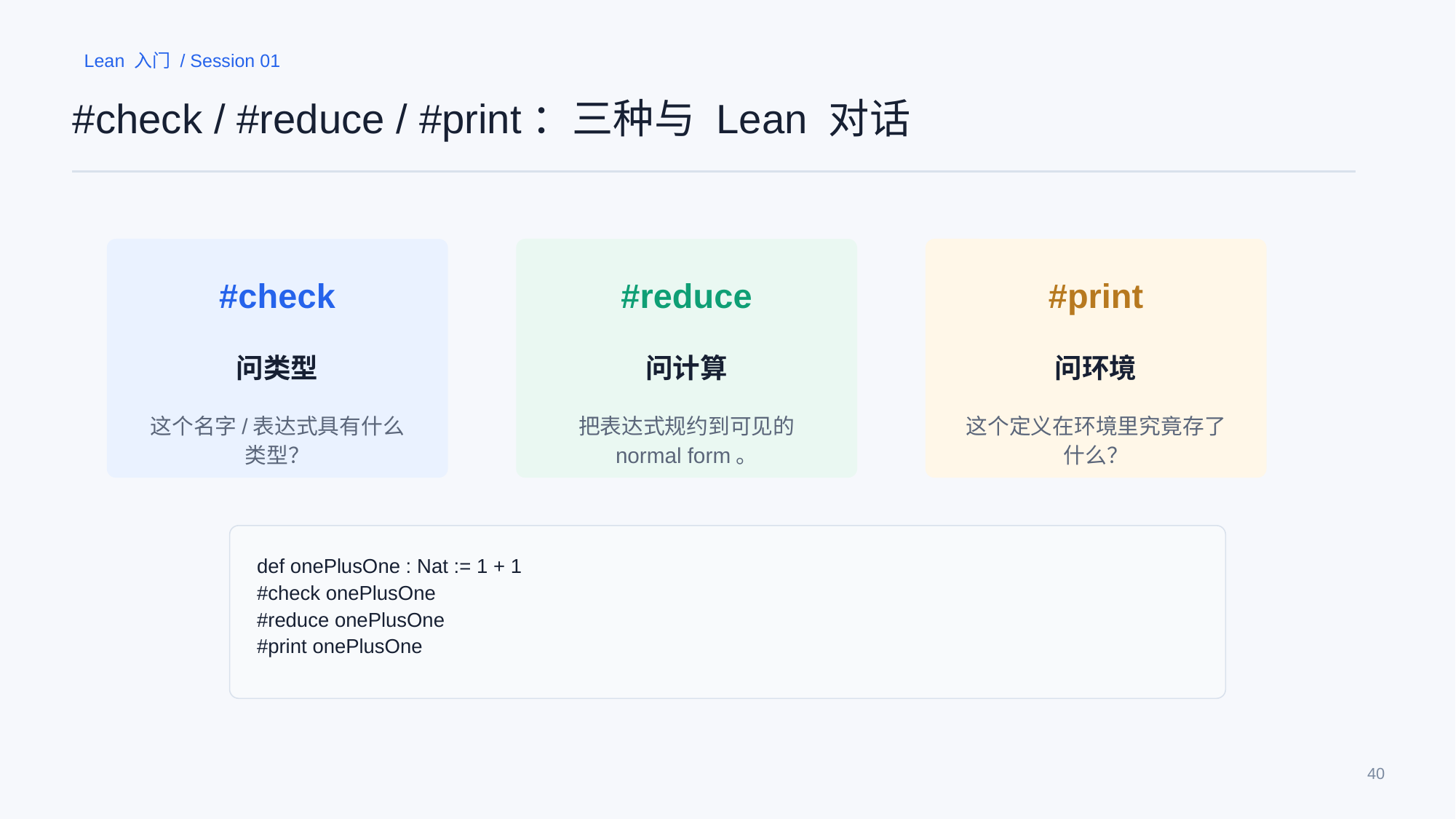

Lean 入门 / Session 01
#check / #reduce / #print：三种与 Lean 对话

#check
#reduce
#print
问类型
问计算
问环境
这个名字/表达式具有什么类型？
把表达式规约到可见的 normal form。
这个定义在环境里究竟存了什么？

def onePlusOne : Nat := 1 + 1
#check onePlusOne
#reduce onePlusOne
#print onePlusOne
40